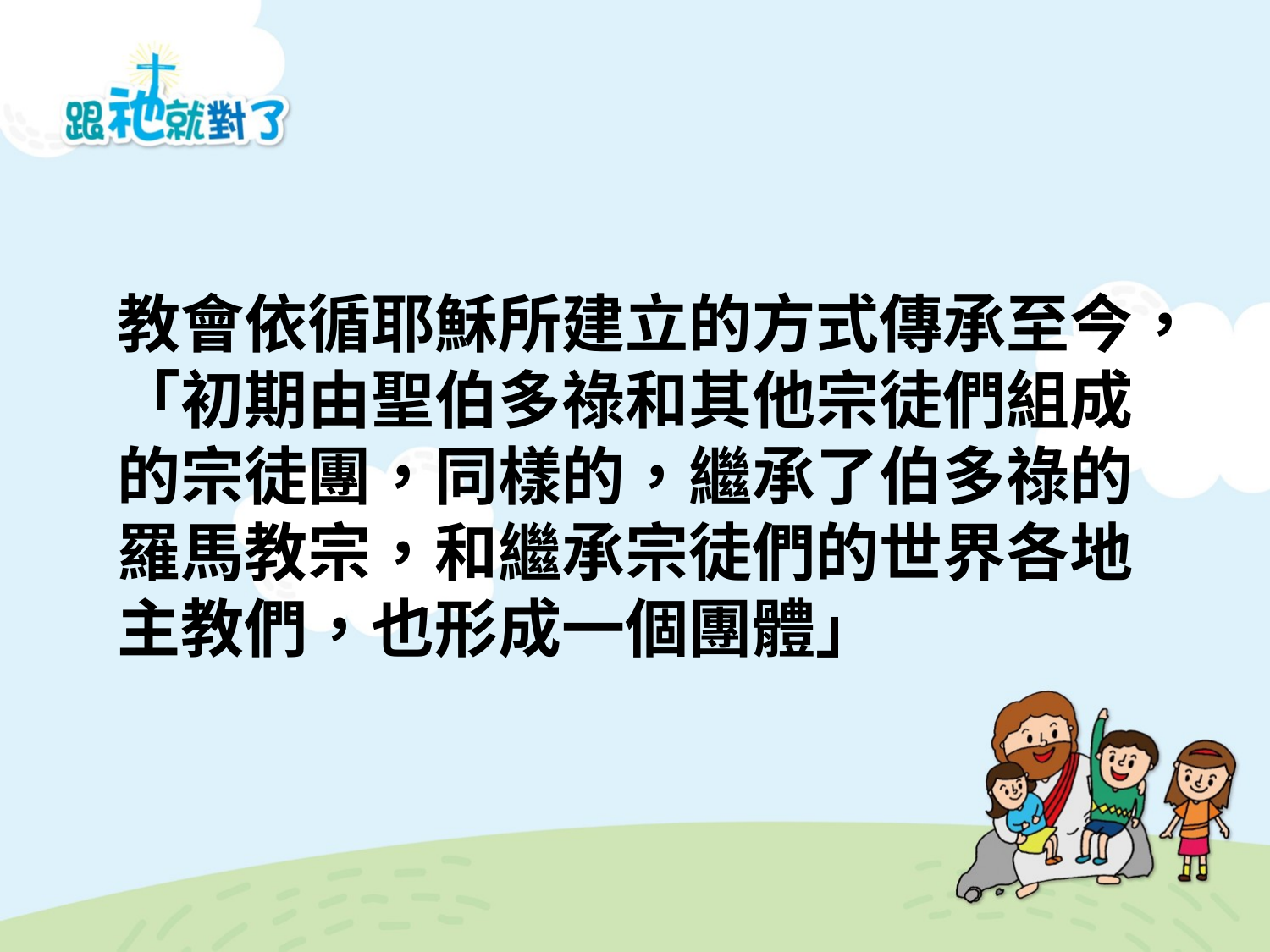

教會依循耶穌所建立的方式傳承至今，「初期由聖伯多祿和其他宗徒們組成的宗徒團，同樣的，繼承了伯多祿的羅馬教宗，和繼承宗徒們的世界各地主教們，也形成一個團體」